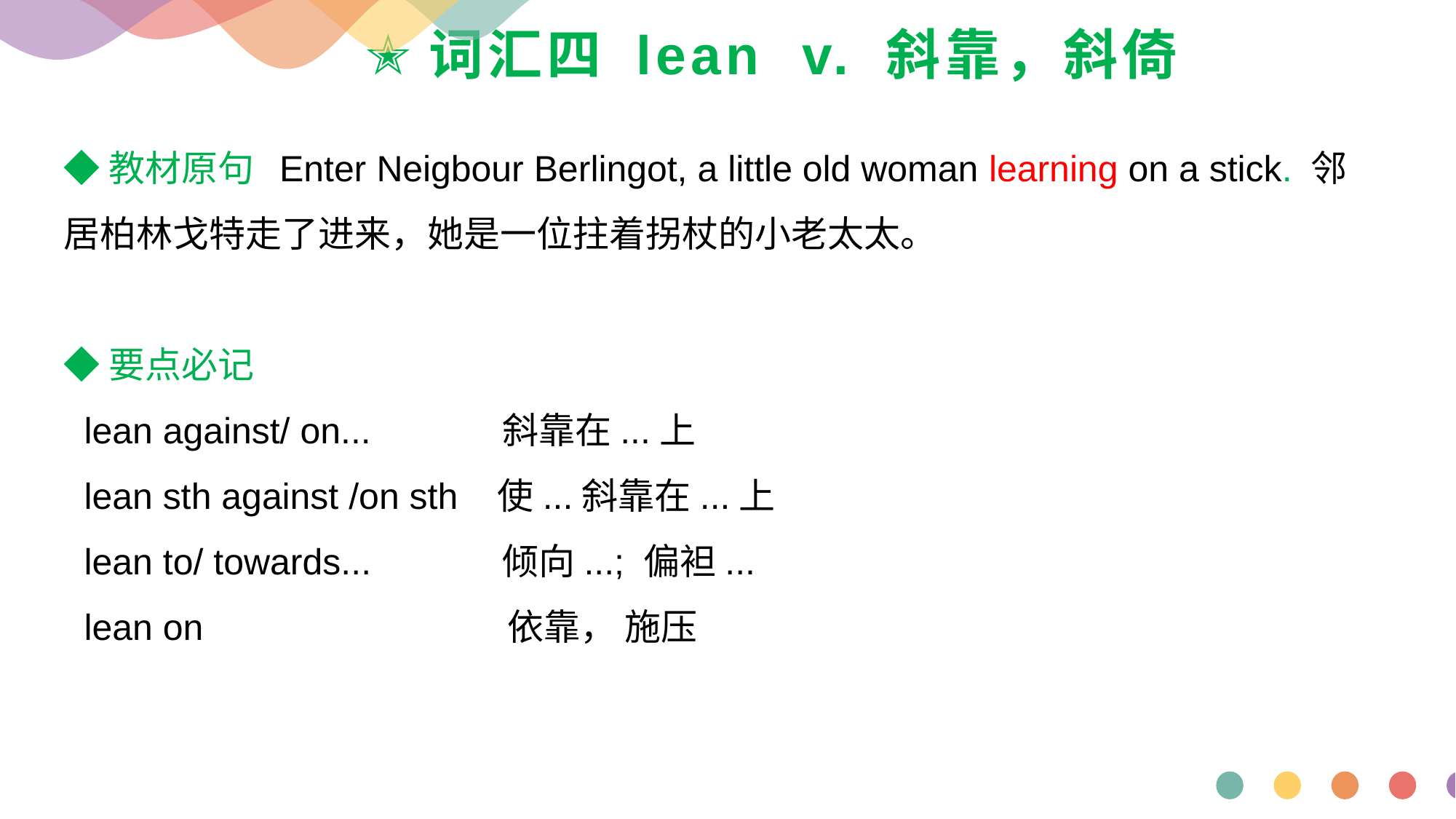

# ✭词汇四 lean  v. 斜靠，斜倚
◆教材原句  Enter Neigbour Berlingot, a little old woman learning on a stick. 邻居柏林戈特走了进来，她是一位拄着拐杖的小老太太。

◆要点必记
  lean against/ on...            斜靠在...上
  lean sth against /on sth   使...斜靠在...上
  lean to/ towards...            倾向...; 偏袒...
  lean on                             依靠， 施压